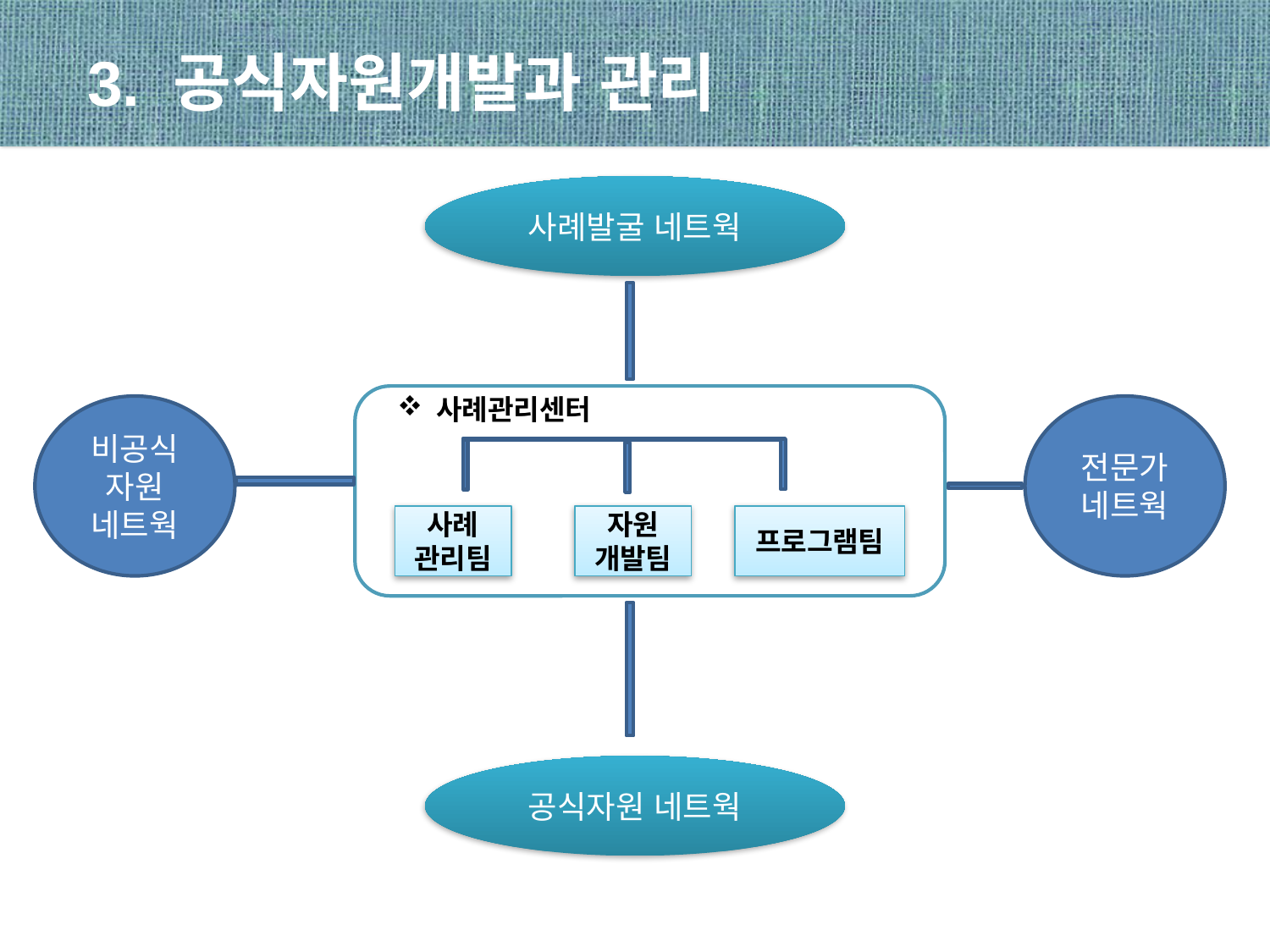

3. 공식자원개발과 관리

사례발굴 네트웍

 사례관리센터

비공식자원
네트웍
전문가
네트웍

사례
관리팀
자원
개발팀
프로그램팀
공식자원 네트웍